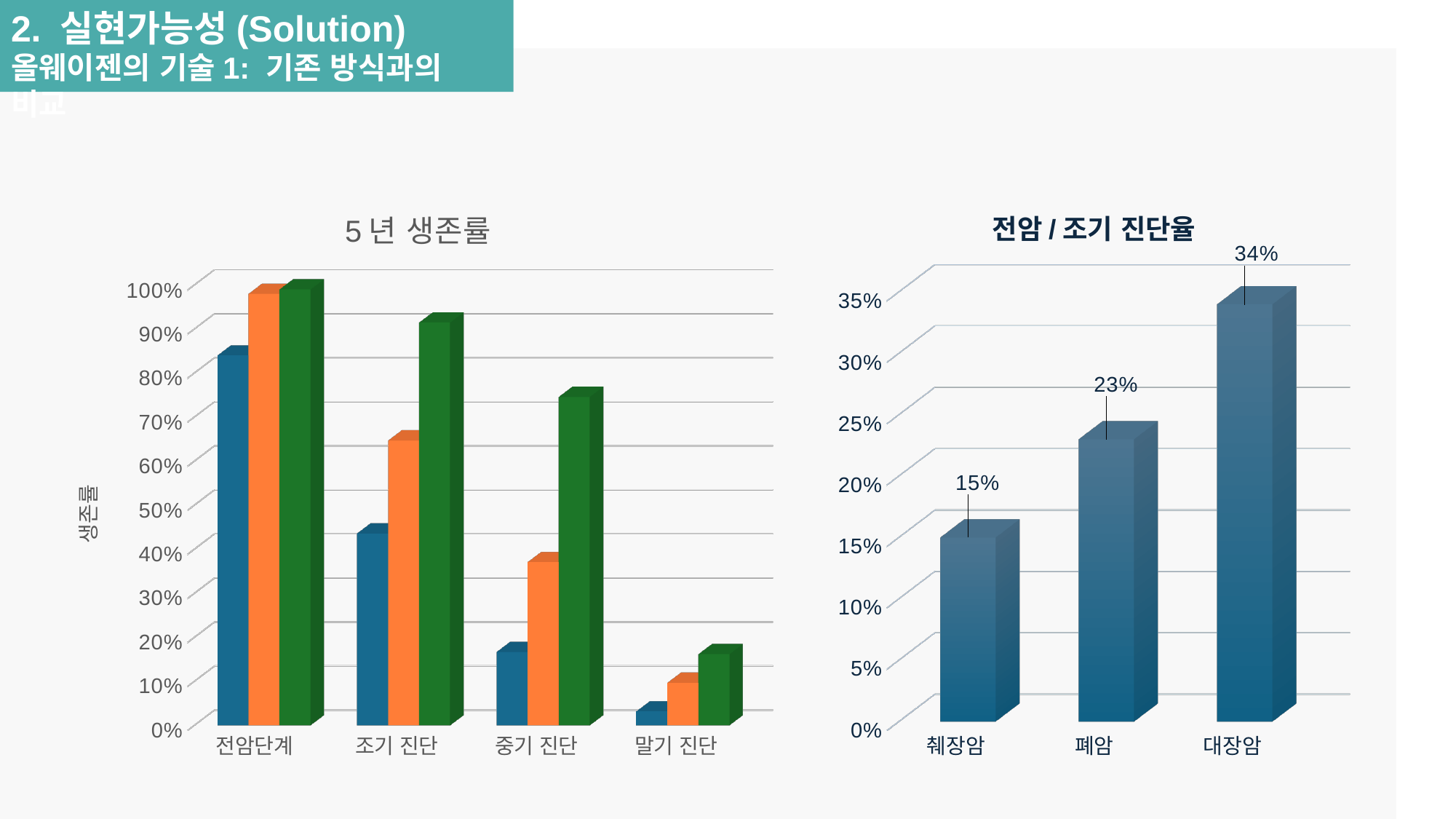

2. 실현가능성(Solution)
올웨이젠의 기술1: 기존 방식과의 비교

[unsupported chart]

[unsupported chart]